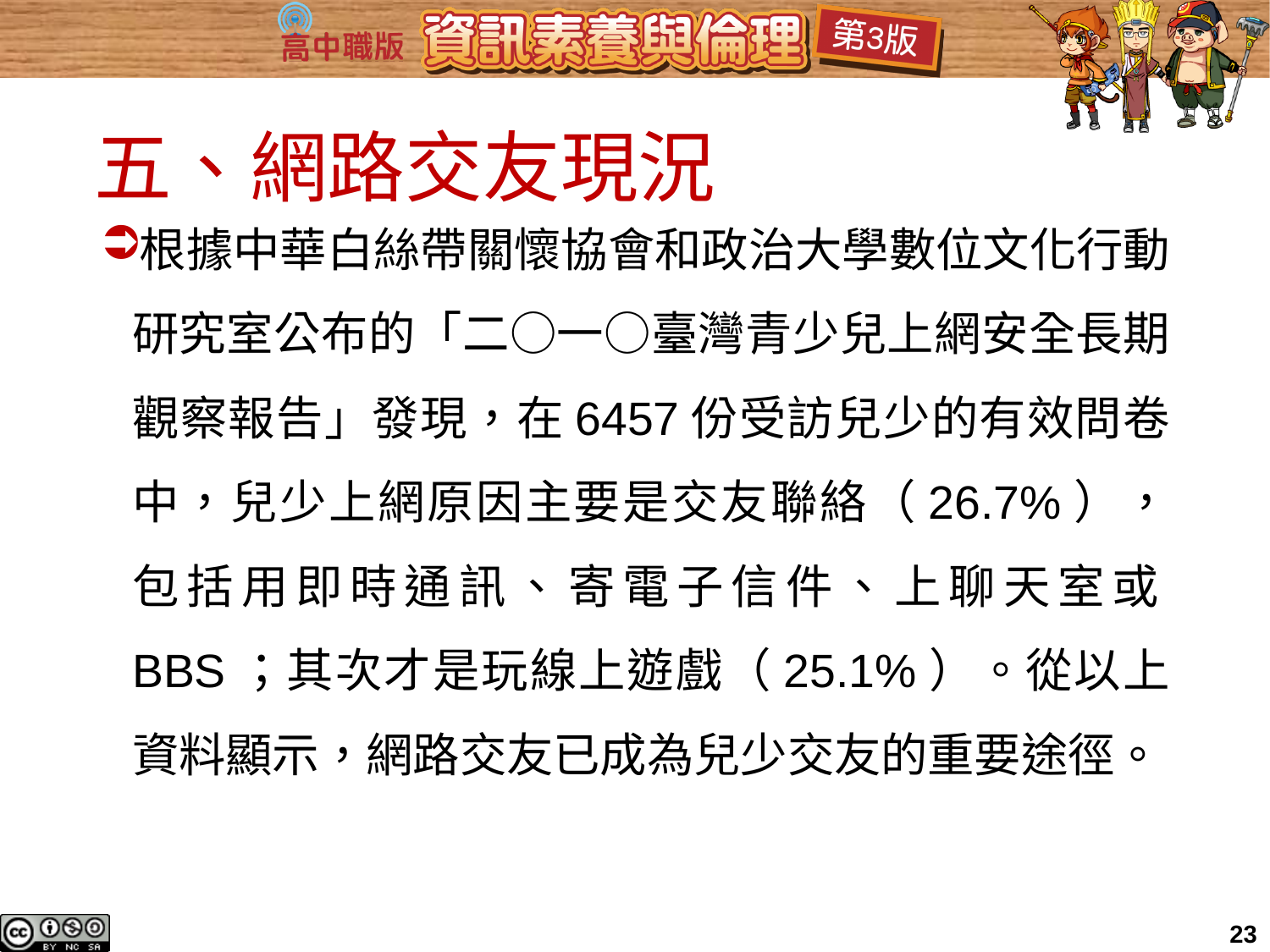

# 五、網路交友現況

根據中華白絲帶關懷協會和政治大學數位文化行動研究室公布的「二○一○臺灣青少兒上網安全長期觀察報告」發現，在6457份受訪兒少的有效問卷中，兒少上網原因主要是交友聯絡（26.7%），包括用即時通訊、寄電子信件、上聊天室或BBS；其次才是玩線上遊戲（25.1%）。從以上資料顯示，網路交友已成為兒少交友的重要途徑。
23